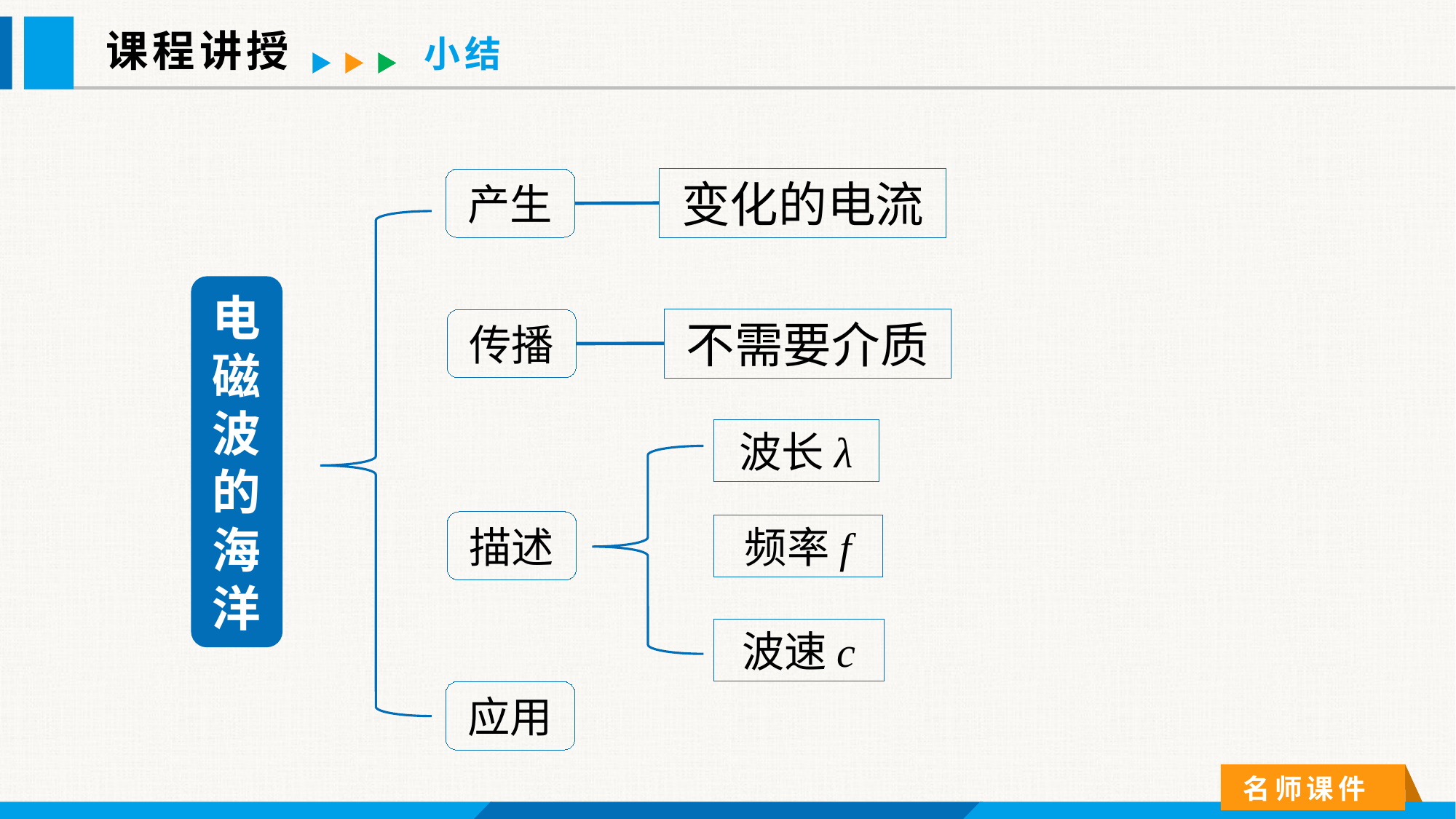

课程讲授
小结

变化的电流
产生

电磁波的海洋
不需要介质
传播
波长λ

描述
频率f
波速c
应用